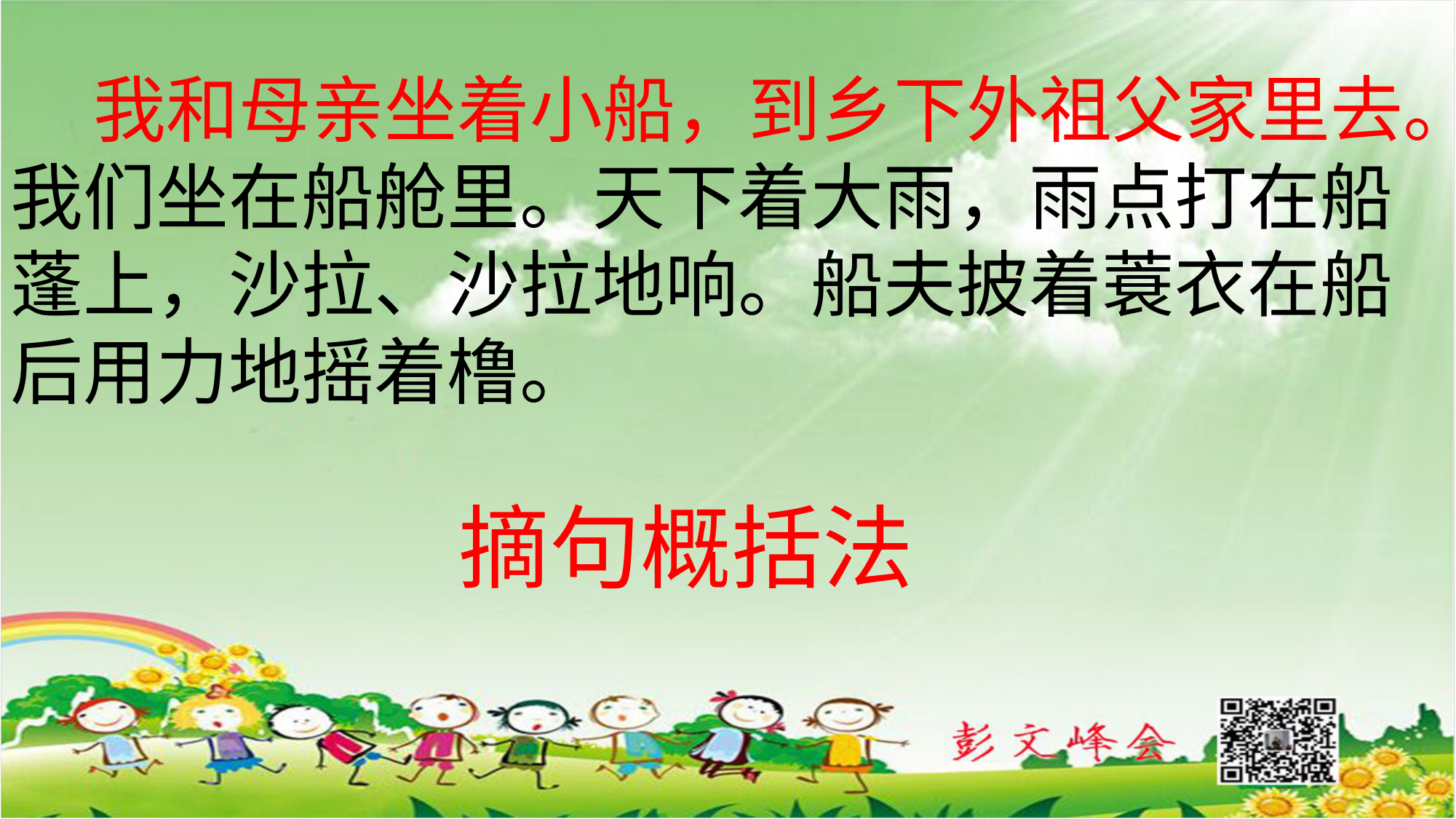

我和母亲坐着小船，到乡下外祖父家里去。我们坐在船舱里。天下着大雨，雨点打在船蓬上，沙拉、沙拉地响。船夫披着蓑衣在船后用力地摇着橹。
摘句概括法